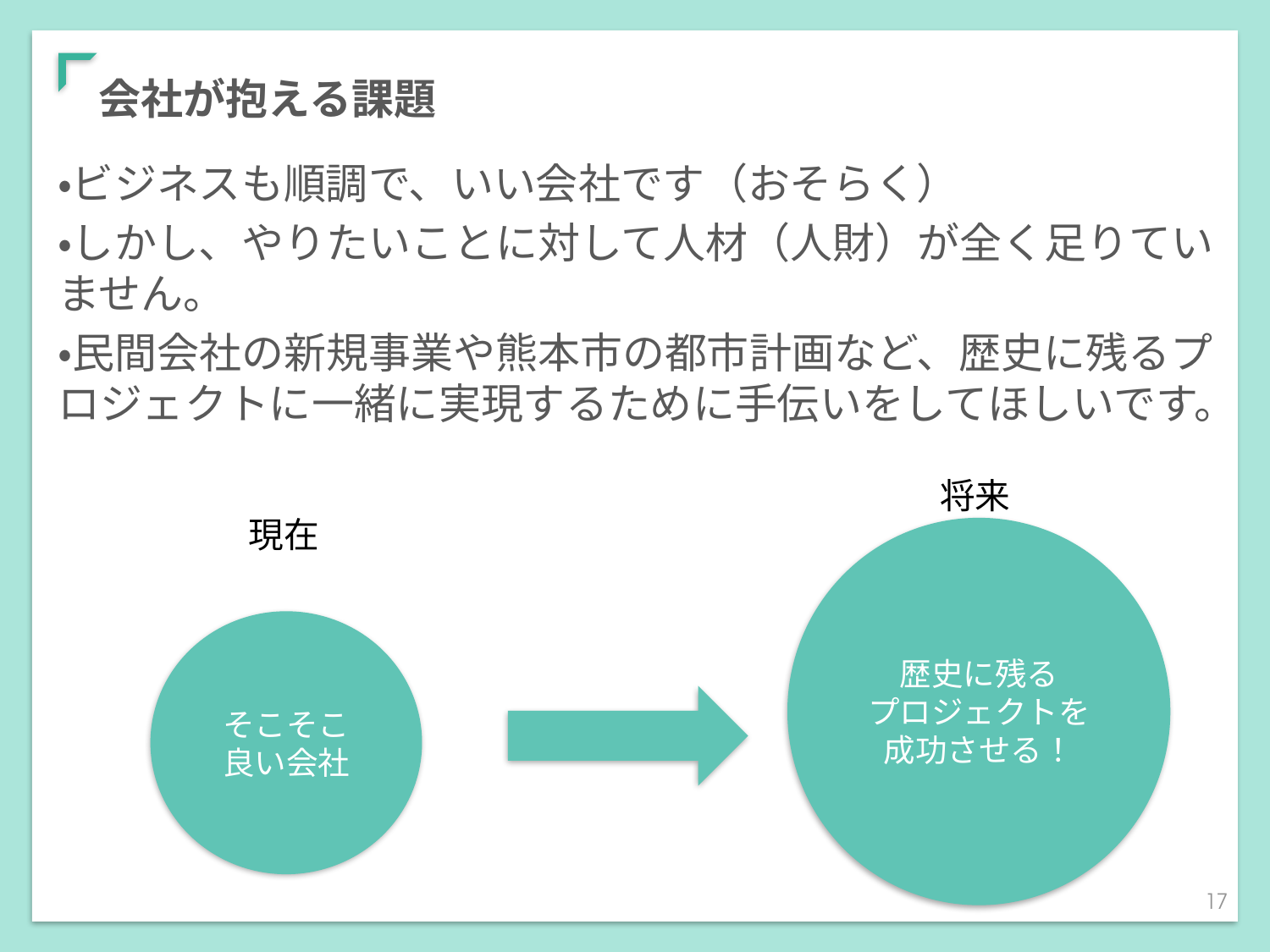

# 会社が抱える課題
・ビジネスも順調で、いい会社です（おそらく）
・しかし、やりたいことに対して人材（人財）が全く足りていません。
・民間会社の新規事業や熊本市の都市計画など、歴史に残るプロジェクトに一緒に実現するために手伝いをしてほしいです。
将来
現在
歴史に残る
プロジェクトを成功させる！
そこそこ
良い会社

17